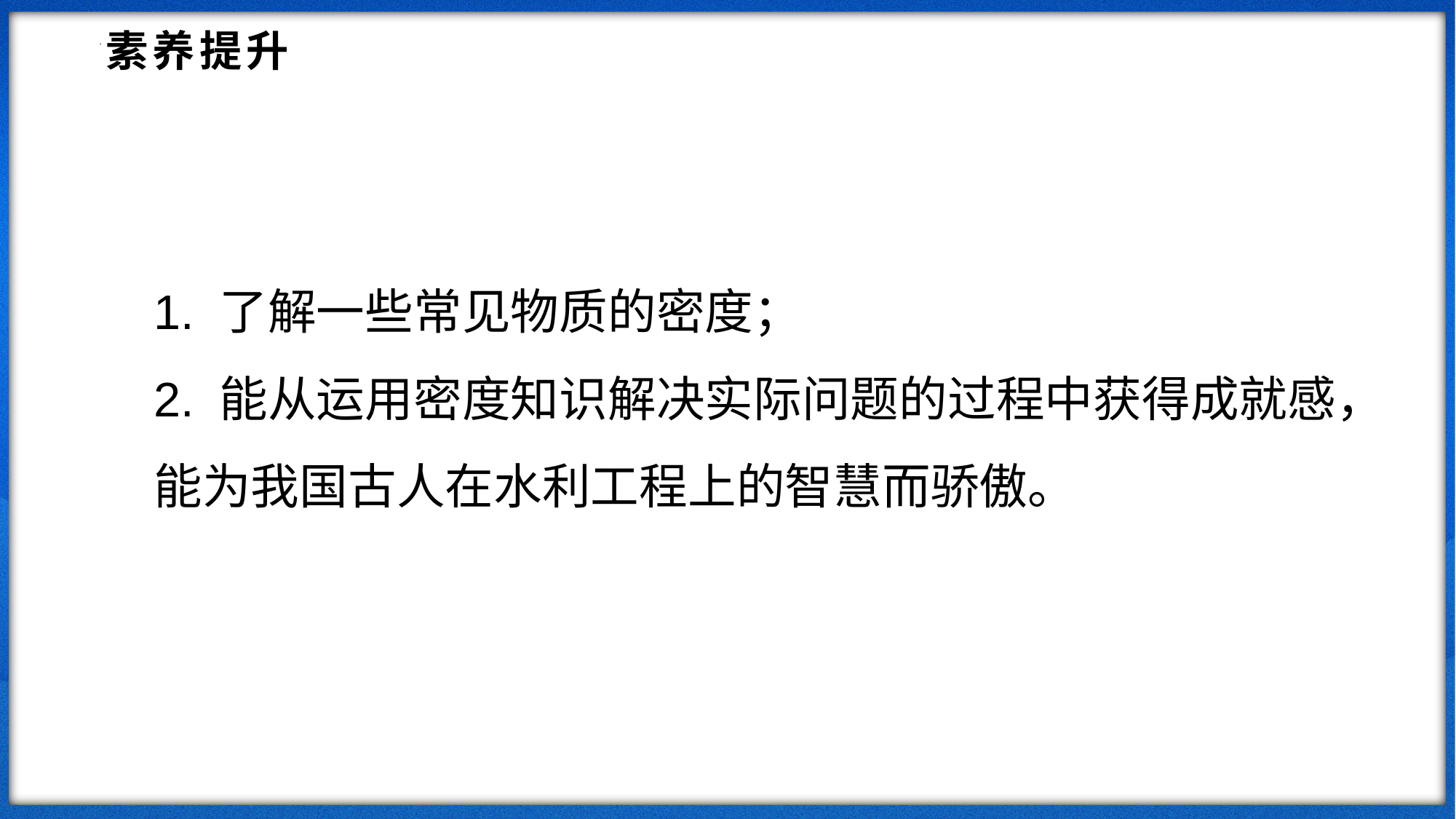

素养提升
1. 了解一些常见物质的密度；
2. 能从运用密度知识解决实际问题的过程中获得成就感，能为我国古人在水利工程上的智慧而骄傲。